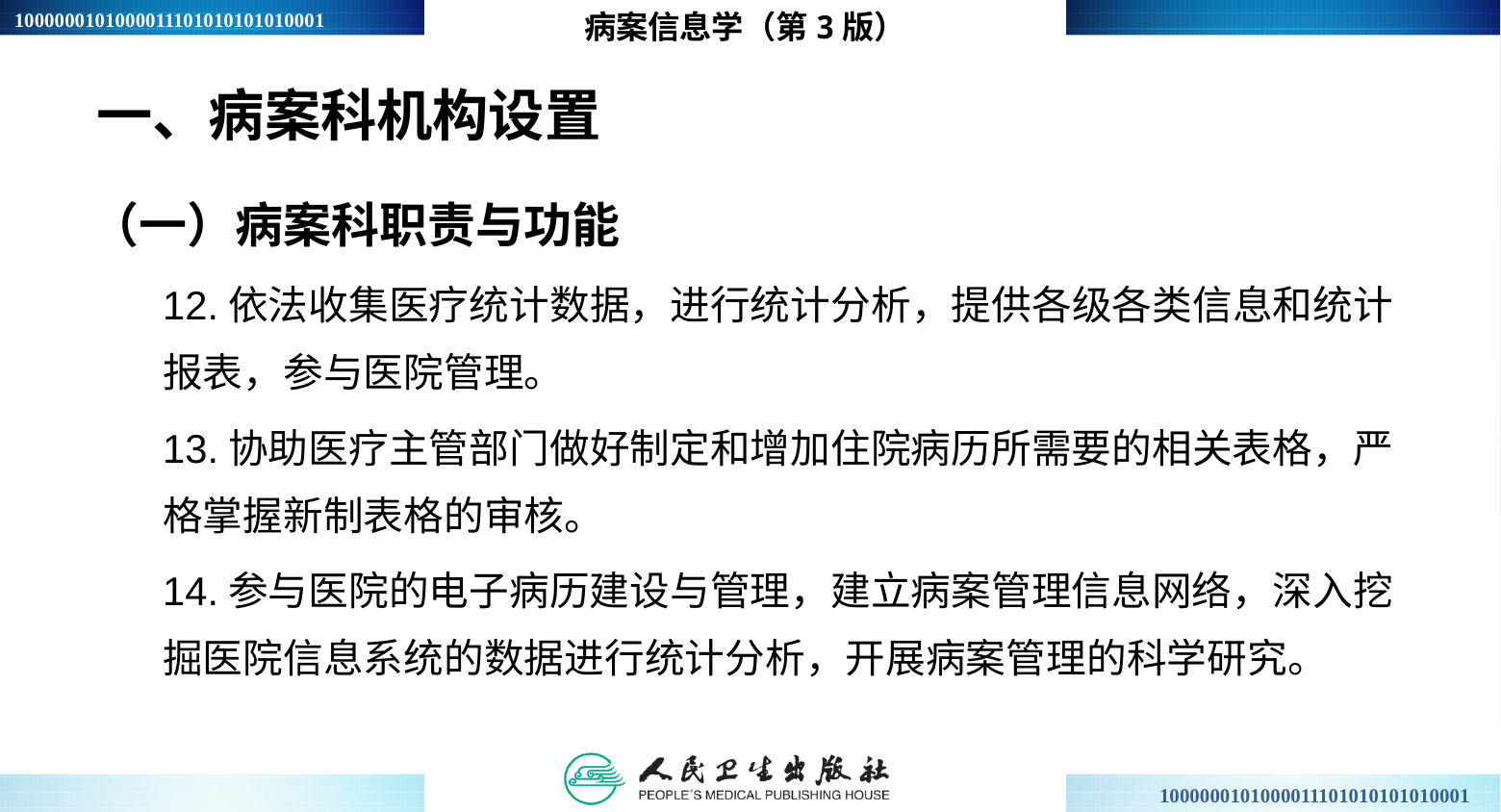

病案信息学（第3版）
一、病案科机构设置
（一）病案科职责与功能
12.依法收集医疗统计数据，进行统计分析，提供各级各类信息和统计报表，参与医院管理。
13.协助医疗主管部门做好制定和增加住院病历所需要的相关表格，严格掌握新制表格的审核。
14.参与医院的电子病历建设与管理，建立病案管理信息网络，深入挖掘医院信息系统的数据进行统计分析，开展病案管理的科学研究。